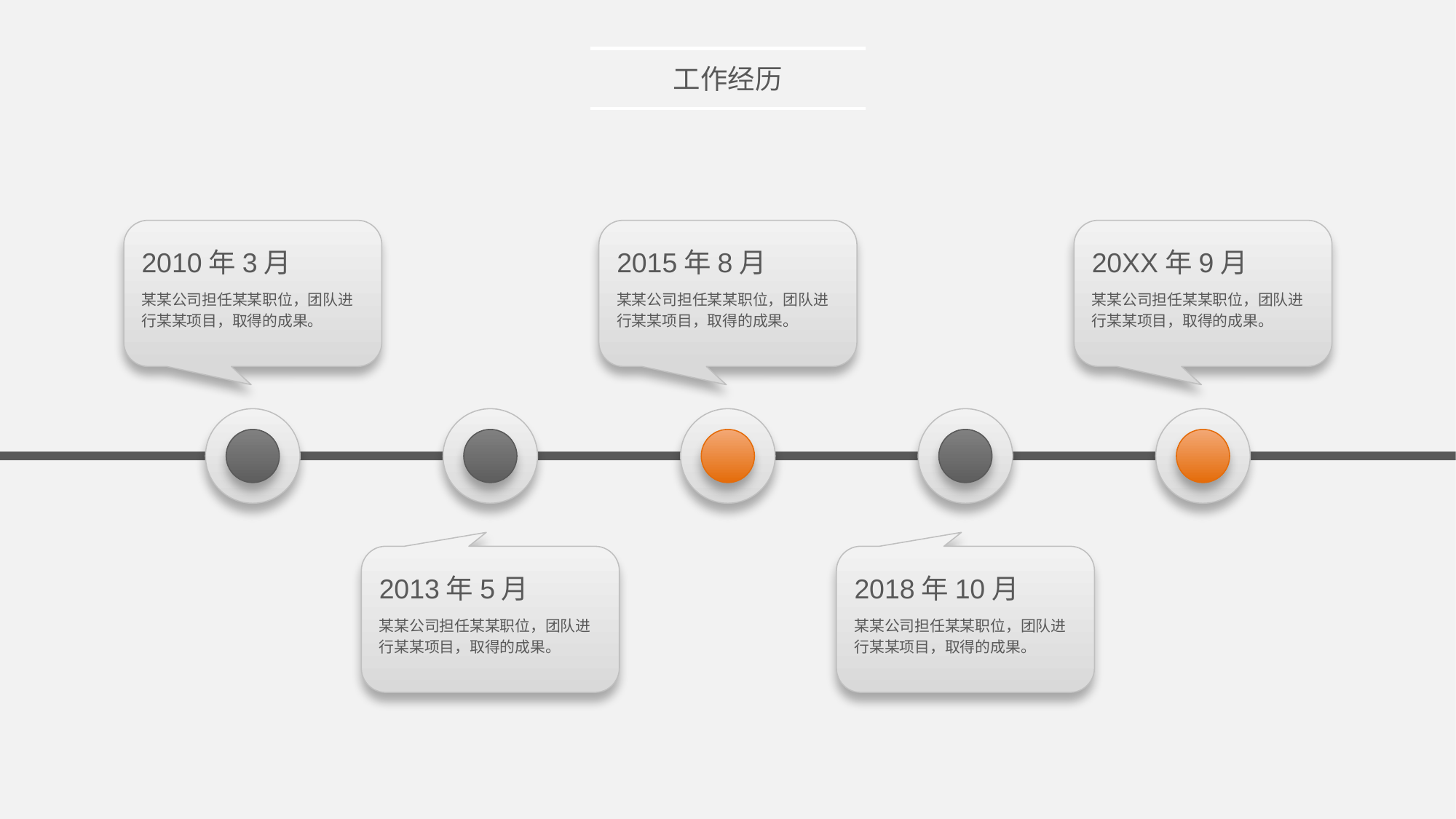

工作经历
2010年3月
某某公司担任某某职位，团队进行某某项目，取得的成果。
2015年8月
某某公司担任某某职位，团队进行某某项目，取得的成果。
20XX年9月
某某公司担任某某职位，团队进行某某项目，取得的成果。

2013年5月
某某公司担任某某职位，团队进行某某项目，取得的成果。
2018年10月
某某公司担任某某职位，团队进行某某项目，取得的成果。